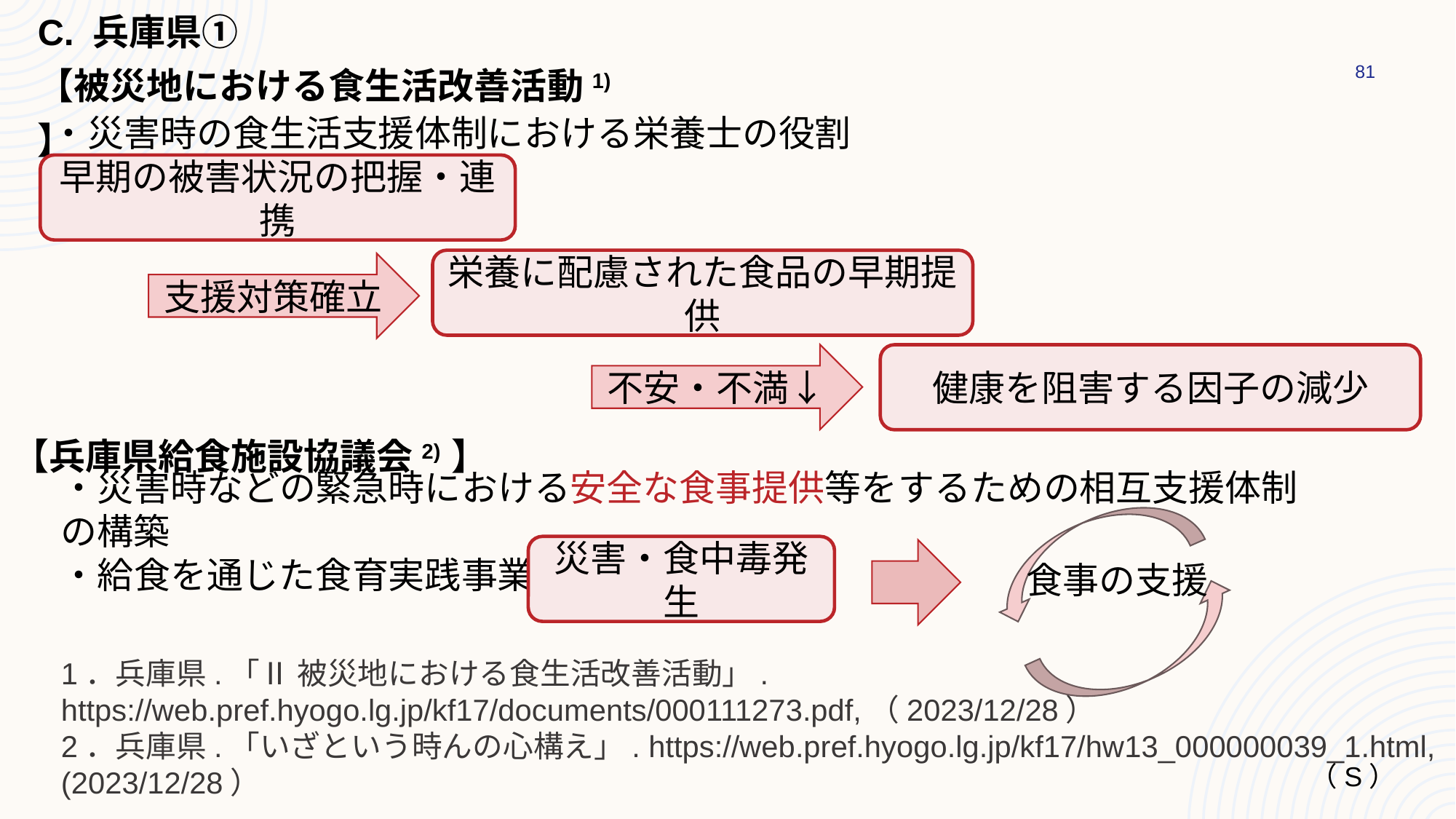

C. 兵庫県①
【被災地における食生活改善活動1) 】
81
・災害時の食生活支援体制における栄養士の役割

早期の被害状況の把握・連携
栄養に配慮された食品の早期提供
支援対策確立
不安・不満↓
健康を阻害する因子の減少
【兵庫県給食施設協議会2) 】
・災害時などの緊急時における安全な食事提供等をするための相互支援体制の構築
・給食を通じた食育実践事業

災害・食中毒発生
食事の支援

1．兵庫県.「Ⅱ 被災地における食生活改善活動」. https://web.pref.hyogo.lg.jp/kf17/documents/000111273.pdf,（2023/12/28）
2．兵庫県.「いざという時んの心構え」. https://web.pref.hyogo.lg.jp/kf17/hw13_000000039_1.html,(2023/12/28）

（S）